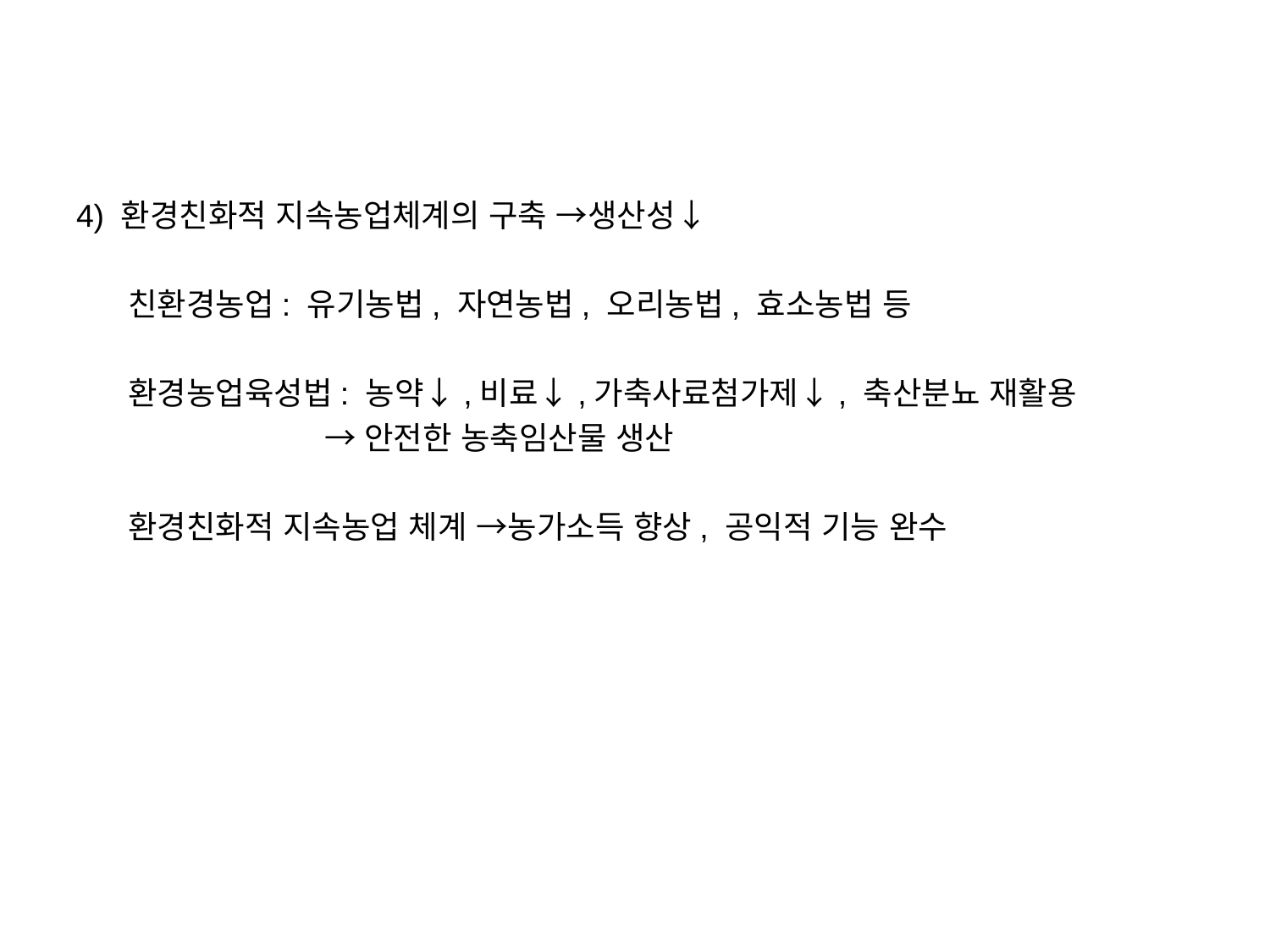

4) 환경친화적 지속농업체계의 구축 →생산성↓

     친환경농업: 유기농법, 자연농법, 오리농법, 효소농법 등

     환경농업육성법: 농약↓,비료↓,가축사료첨가제↓, 축산분뇨 재활용
                            →안전한 농축임산물 생산

     환경친화적 지속농업 체계 →농가소득 향상, 공익적 기능 완수